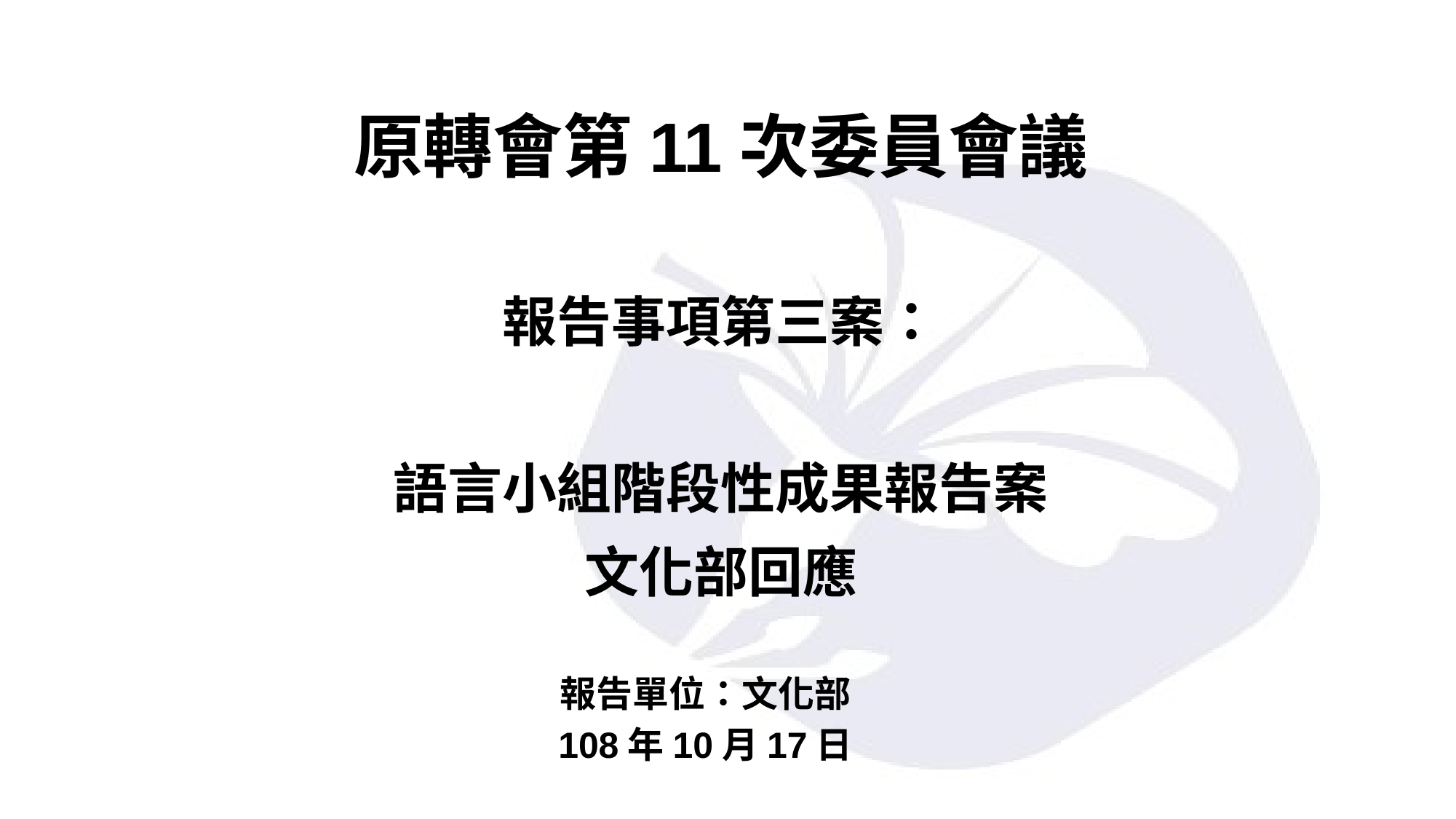

# 原轉會第11次委員會議 報告事項第三案： 語言小組階段性成果報告案 文化部回應
報告單位：文化部
108年10月17日